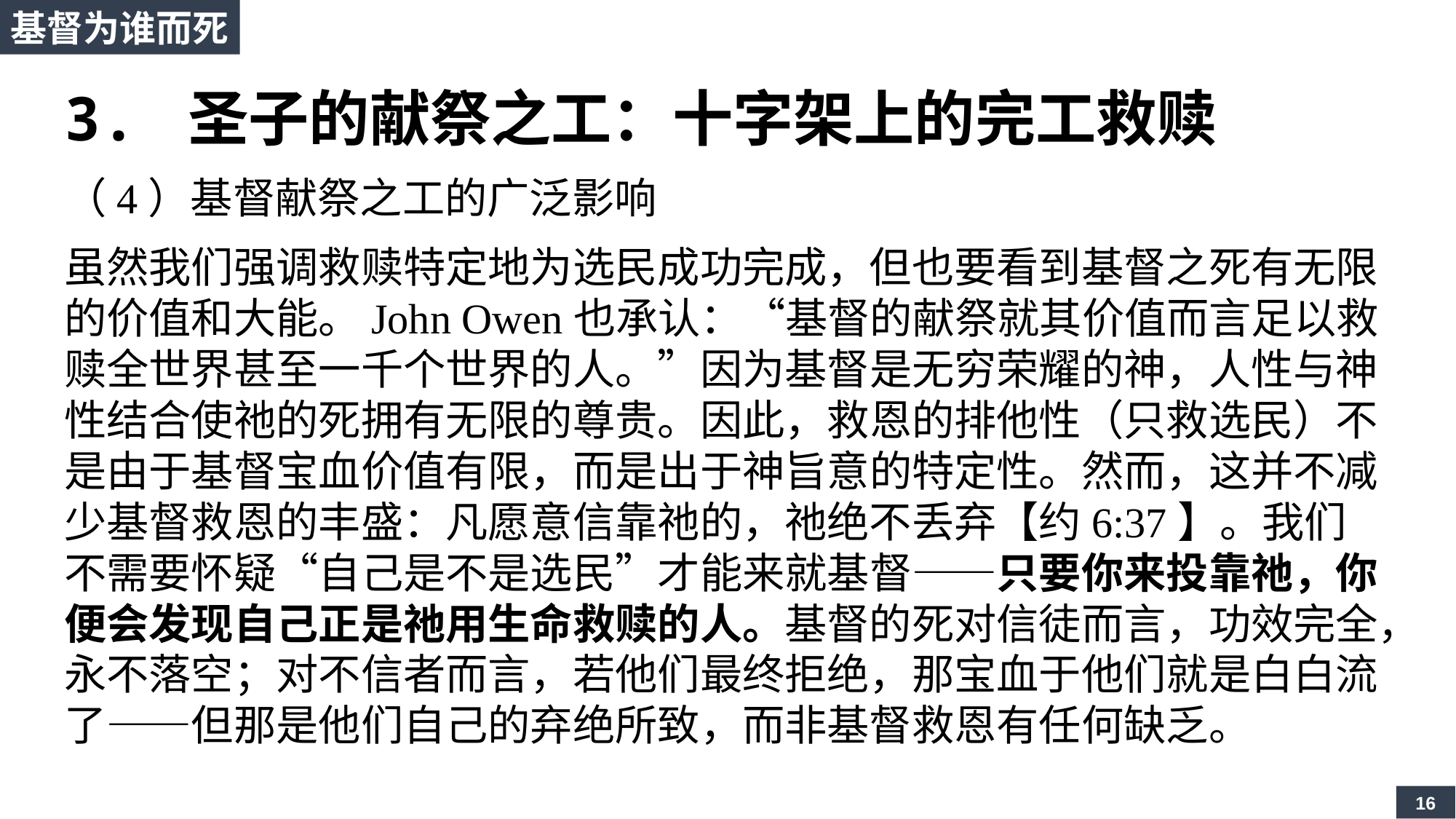

基督为谁而死
3. 圣子的献祭之工：十字架上的完工救赎
（4）基督献祭之工的广泛影响
虽然我们强调救赎特定地为选民成功完成，但也要看到基督之死有无限的价值和大能。John Owen也承认：“基督的献祭就其价值而言足以救赎全世界甚至一千个世界的人。”因为基督是无穷荣耀的神，人性与神性结合使祂的死拥有无限的尊贵。因此，救恩的排他性（只救选民）不是由于基督宝血价值有限，而是出于神旨意的特定性。然而，这并不减少基督救恩的丰盛：凡愿意信靠祂的，祂绝不丢弃【约6:37】。我们不需要怀疑“自己是不是选民”才能来就基督——只要你来投靠祂，你便会发现自己正是祂用生命救赎的人。基督的死对信徒而言，功效完全，永不落空；对不信者而言，若他们最终拒绝，那宝血于他们就是白白流了——但那是他们自己的弃绝所致，而非基督救恩有任何缺乏。
16